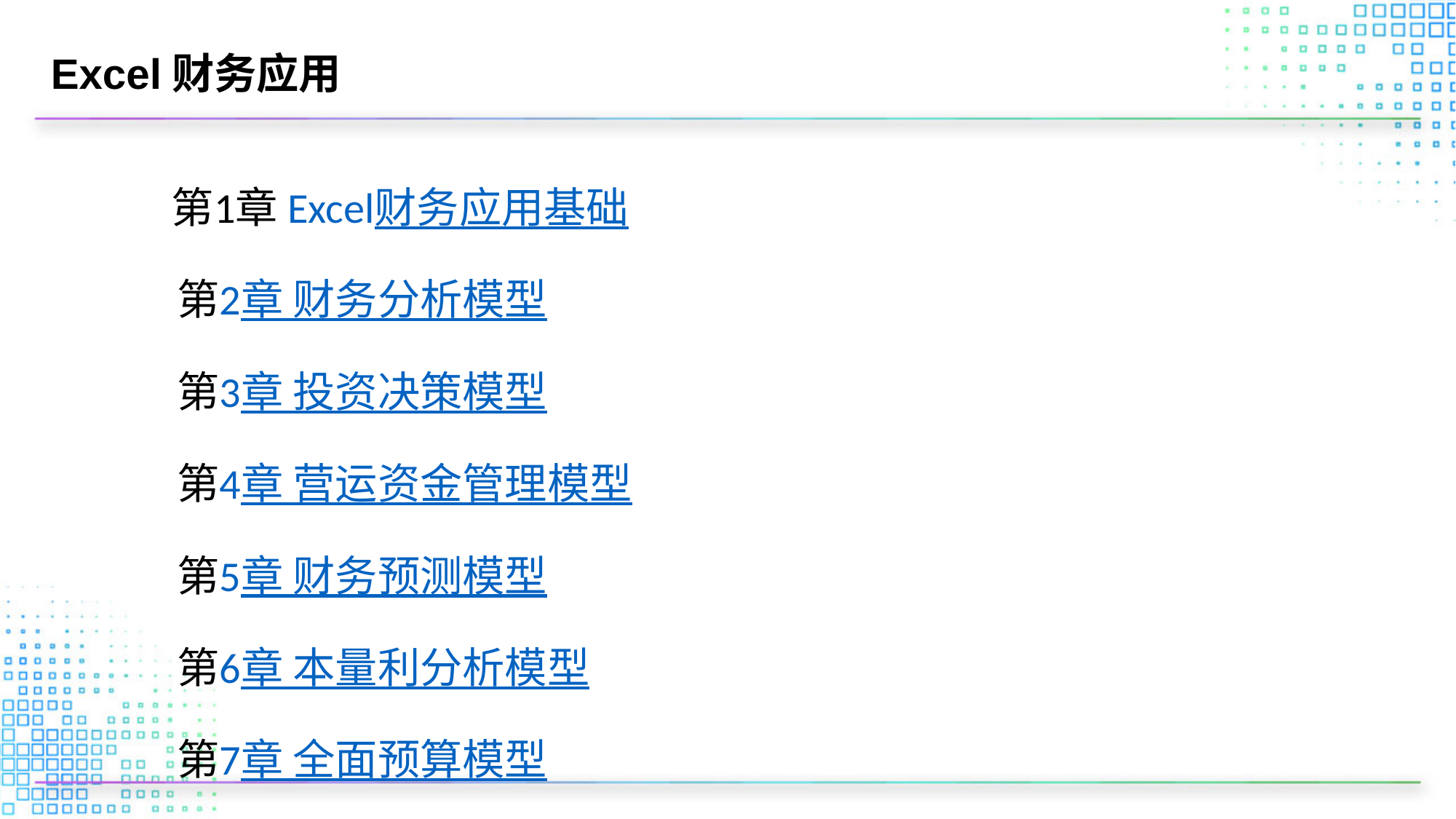

# Excel财务应用
　第1章 Excel财务应用基础
    第2章 财务分析模型
    第3章 投资决策模型
    第4章 营运资金管理模型
    第5章 财务预测模型
    第6章 本量利分析模型
    第7章 全面预算模型
    第8章 作业成本法模型